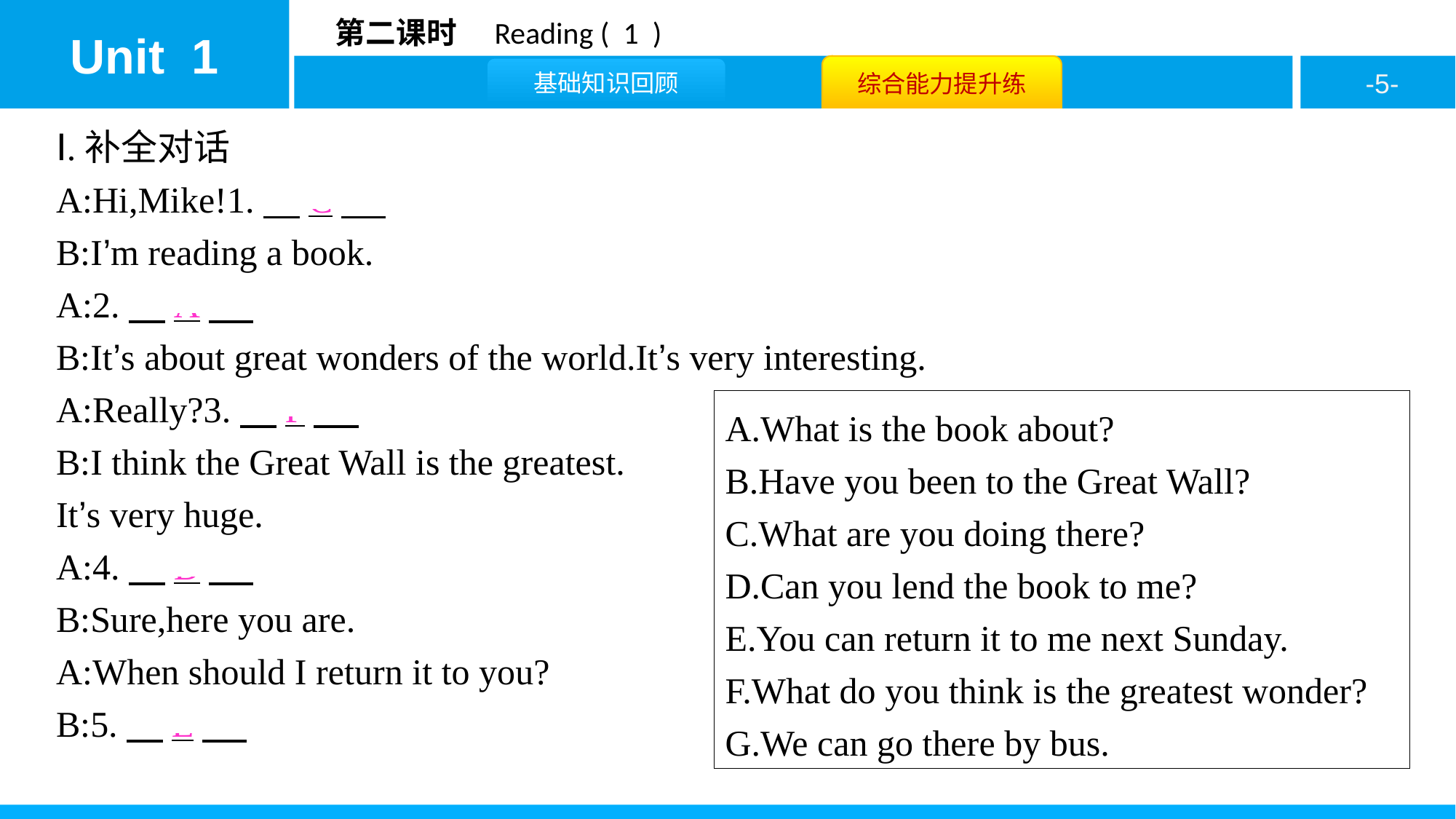

Ⅰ.补全对话
A:Hi,Mike!1.　C
B:I’m reading a book.
A:2.　A
B:It’s about great wonders of the world.It’s very interesting.
A:Really?3.　F
B:I think the Great Wall is the greatest.
It’s very huge.
A:4.　D
B:Sure,here you are.
A:When should I return it to you?
B:5.　E

A.What is the book about?
B.Have you been to the Great Wall?
C.What are you doing there?
D.Can you lend the book to me?
E.You can return it to me next Sunday.
F.What do you think is the greatest wonder?
G.We can go there by bus.